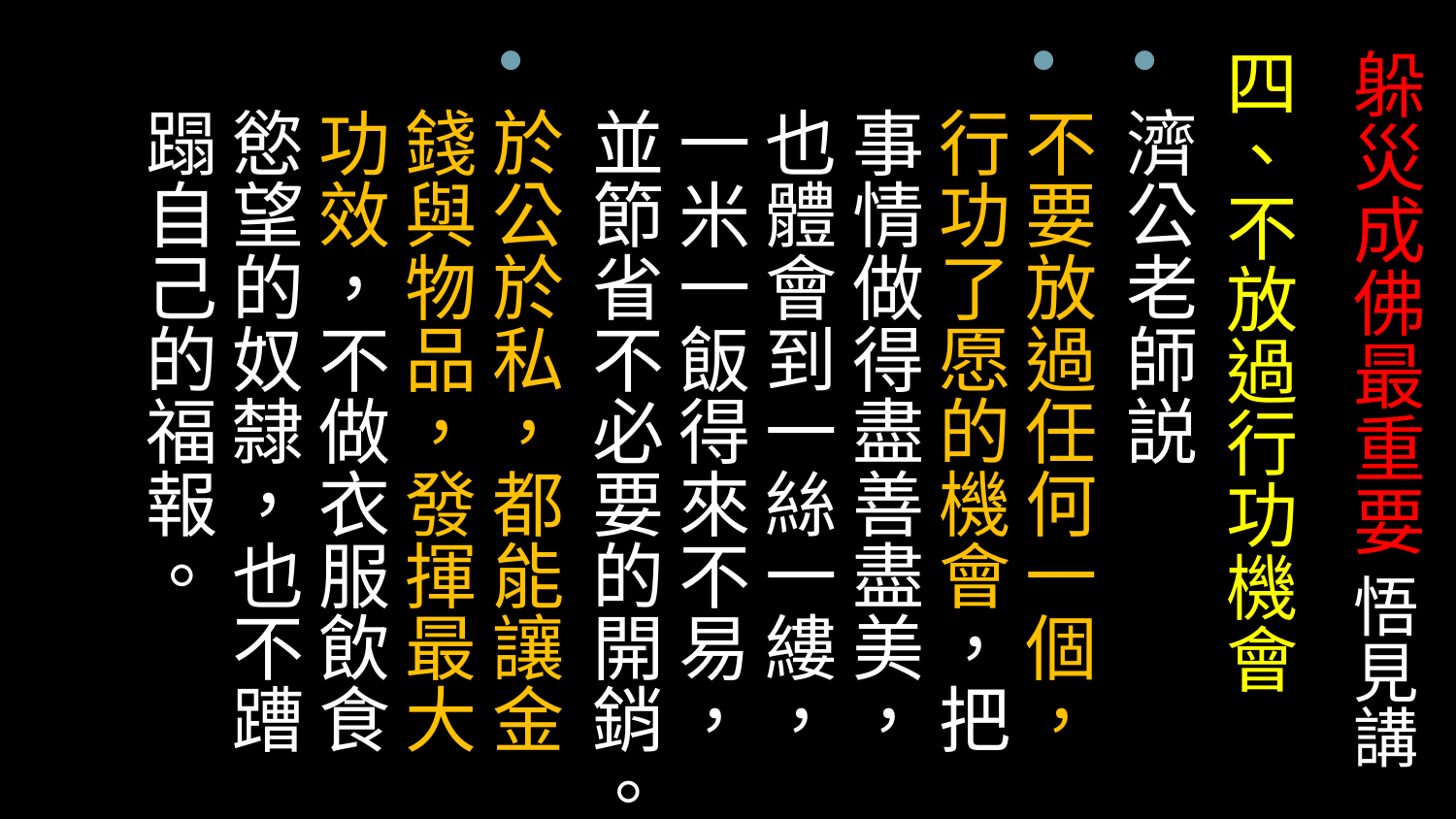

# 躲災成佛最重要 悟見講
四、不放過行功機會
濟公老師説
不要放過任何一個，行功了愿的機會，把事情做得盡善盡美，也體會到一絲一縷，一米一飯得來不易，並節省不必要的開銷。
於公於私，都能讓金錢與物品，發揮最大功效，不做衣服飲食慾望的奴隸，也不蹧蹋自己的福報。